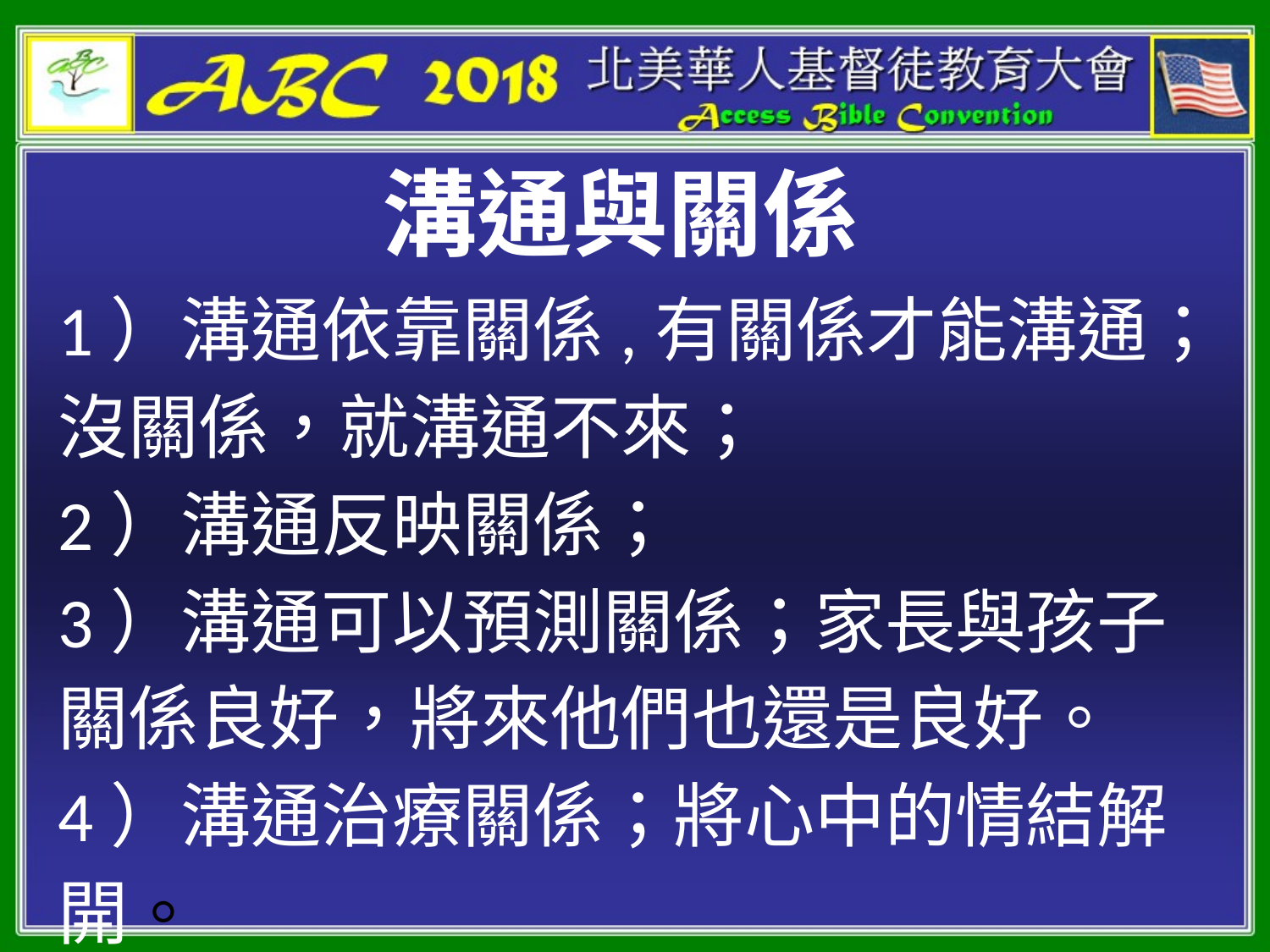

# 溝通與關係
1）溝通依靠關係,有關係才能溝通；沒關係，就溝通不來；
2）溝通反映關係；
3）溝通可以預測關係；家長與孩子關係良好，將來他們也還是良好。
4）溝通治療關係；將心中的情結解開。